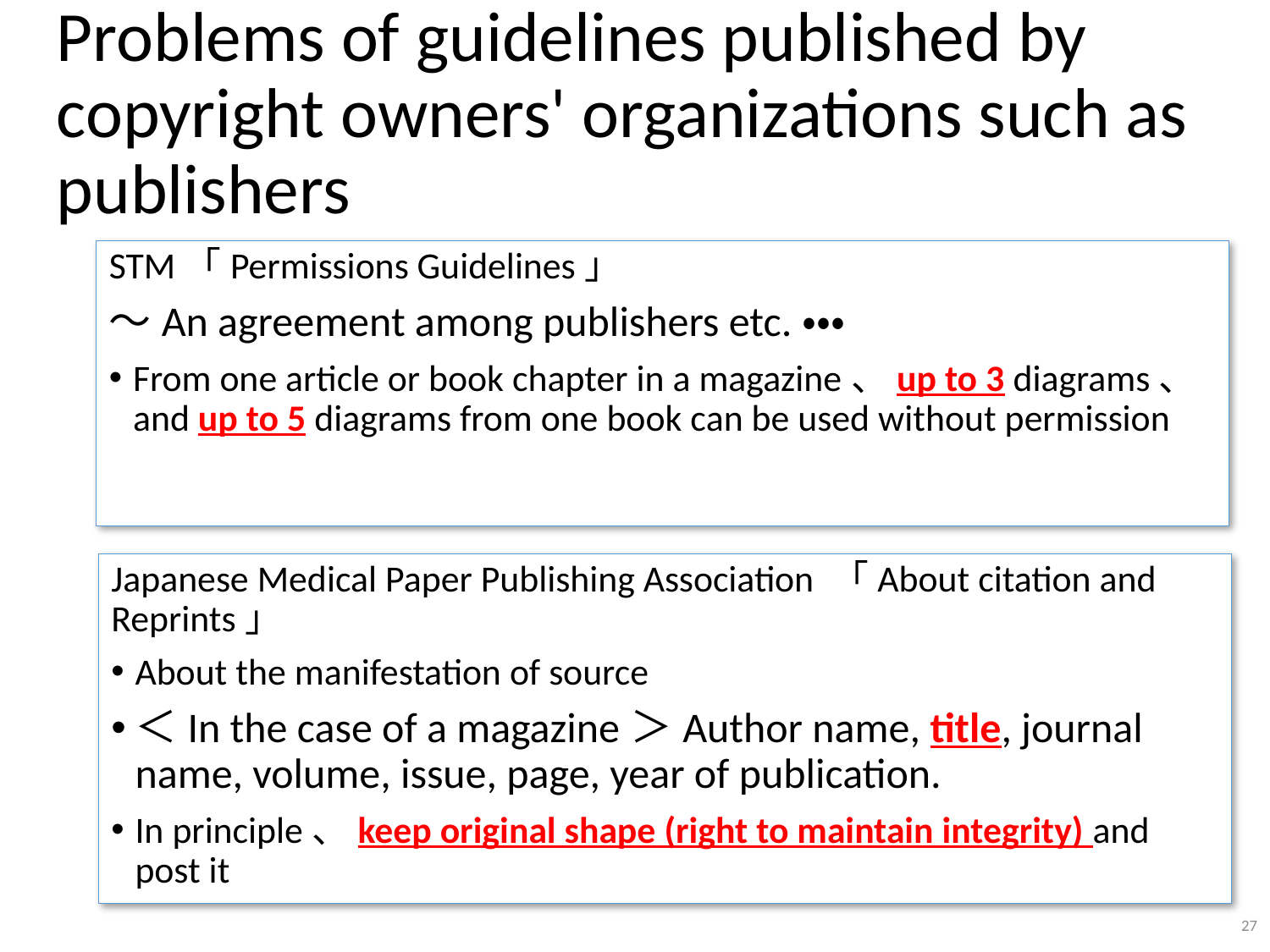

# Problems of guidelines published by copyright owners' organizations such as publishers
STM「Permissions Guidelines」
～An agreement among publishers etc.・・・
From one article or book chapter in a magazine、up to 3 diagrams、and up to 5 diagrams from one book can be used without permission
Japanese Medical Paper Publishing Association 「About citation and Reprints」
About the manifestation of source
＜In the case of a magazine＞Author name, title, journal name, volume, issue, page, year of publication.
In principle、keep original shape (right to maintain integrity) and post it
27